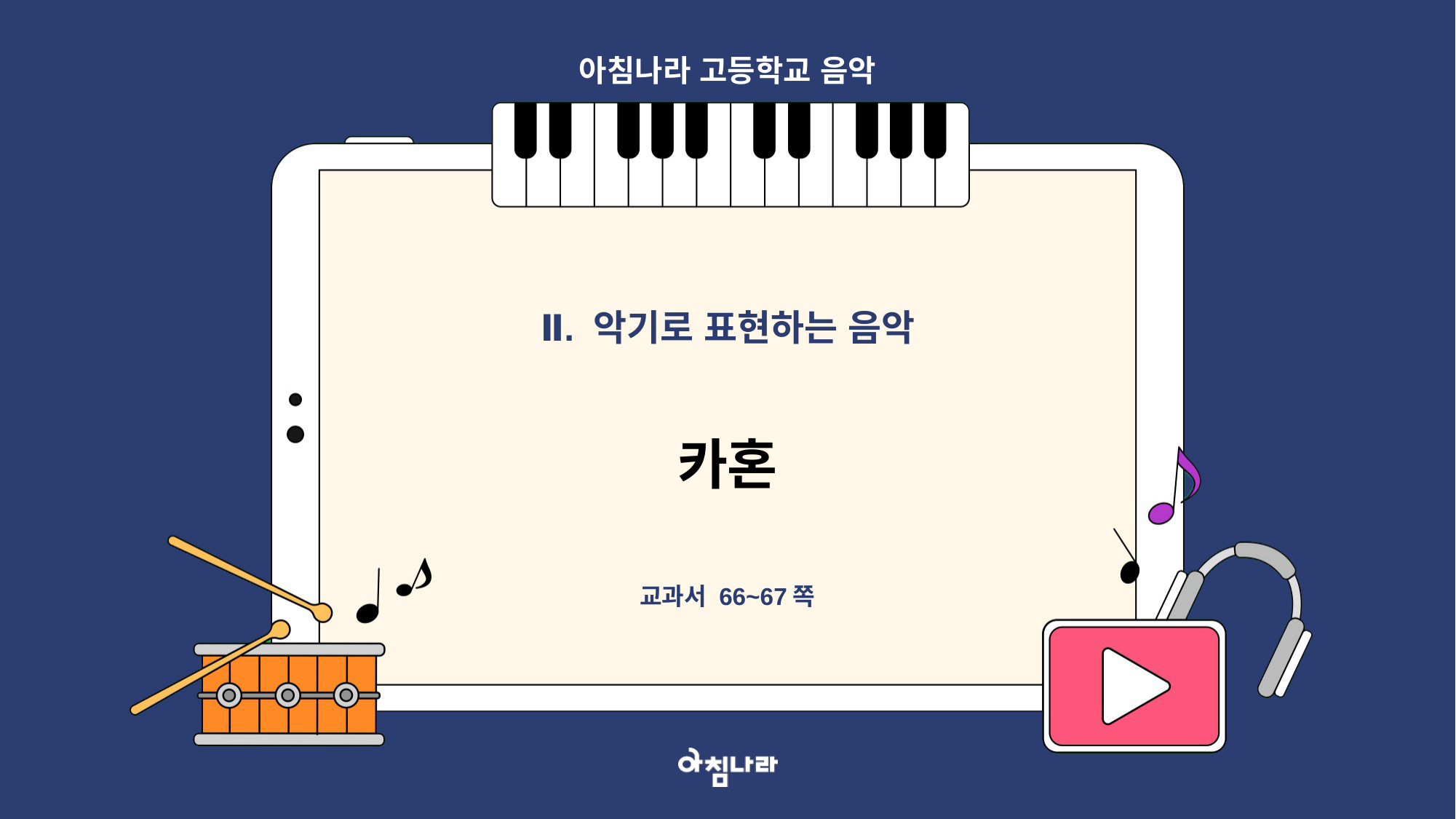

아침나라 고등학교 음악

Ⅱ. 악기로 표현하는 음악
카혼
교과서 66~67쪽